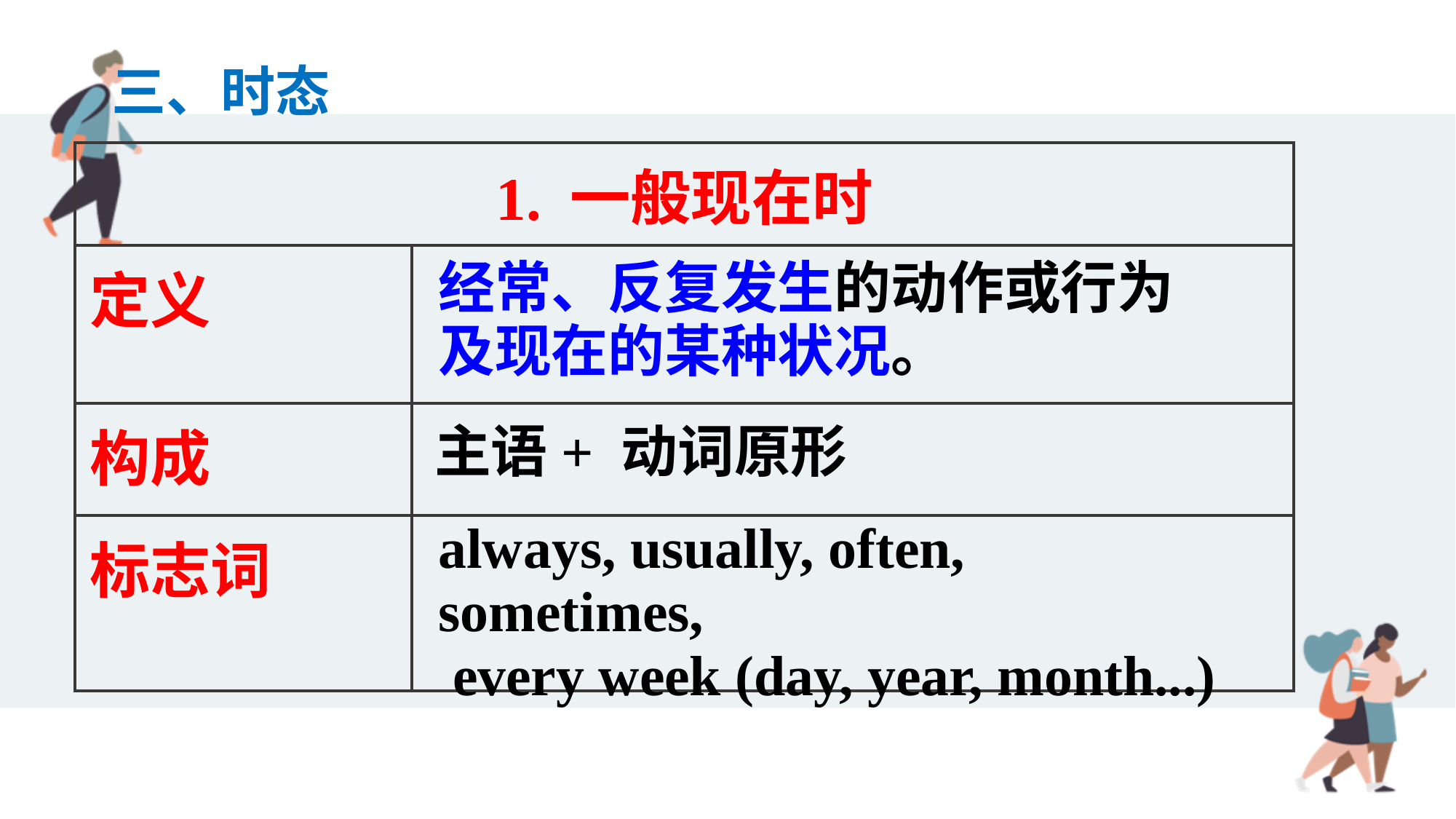

三、时态
| 1. 一般现在时 |  |
| --- | --- |
| 定义 |  |
| 构成 |  |
| 标志词 |  |
经常、反复发生的动作或行为及现在的某种状况。
主语+ 动词原形
always, usually, often, sometimes,
 every week (day, year, month...)